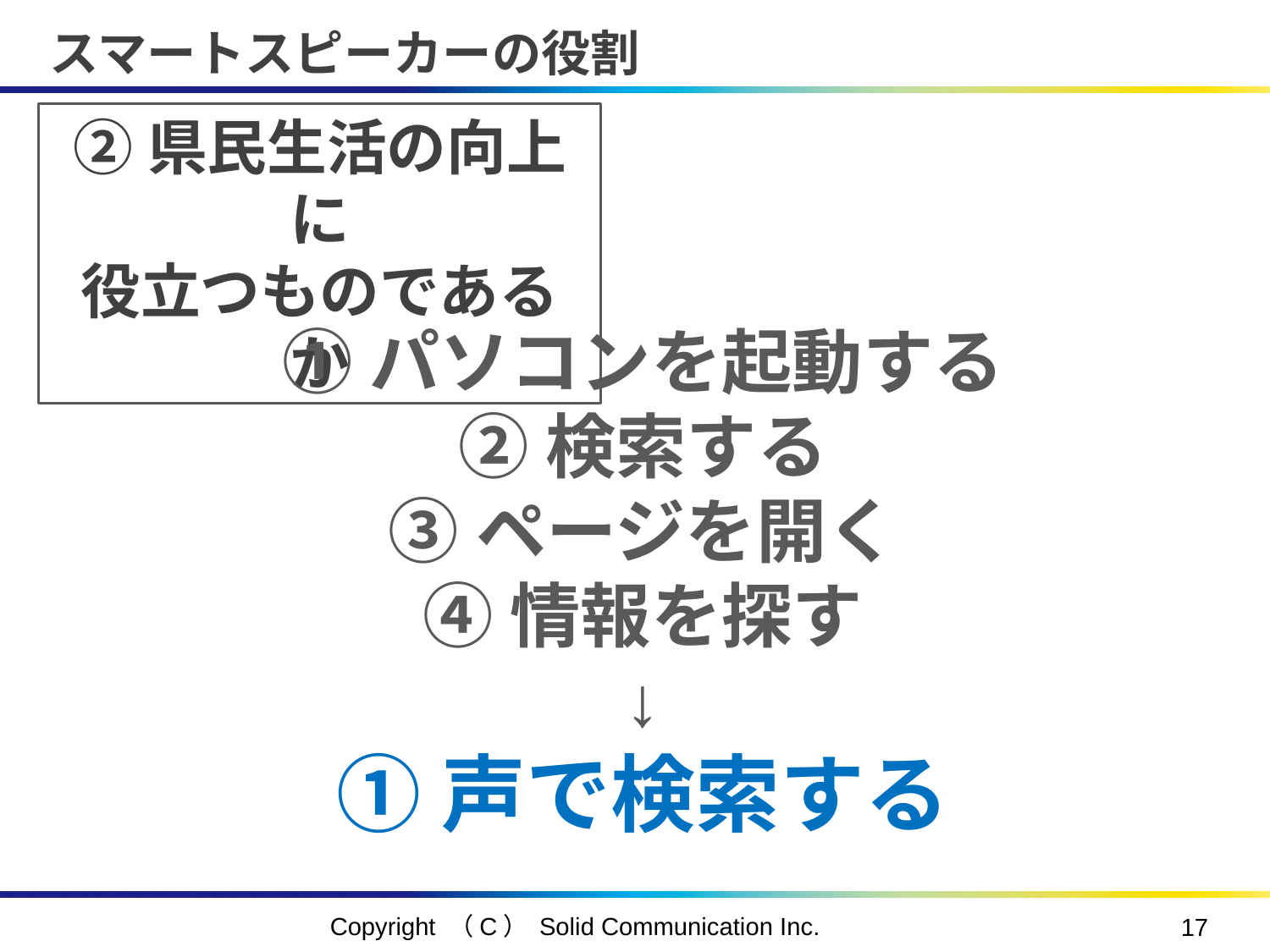

# スマートスピーカーの役割
②県民生活の向上に
役立つものであるか
①パソコンを起動する
②検索する
③ページを開く
④情報を探す
↓
①声で検索する
Copyright （C） Solid Communication Inc.
17